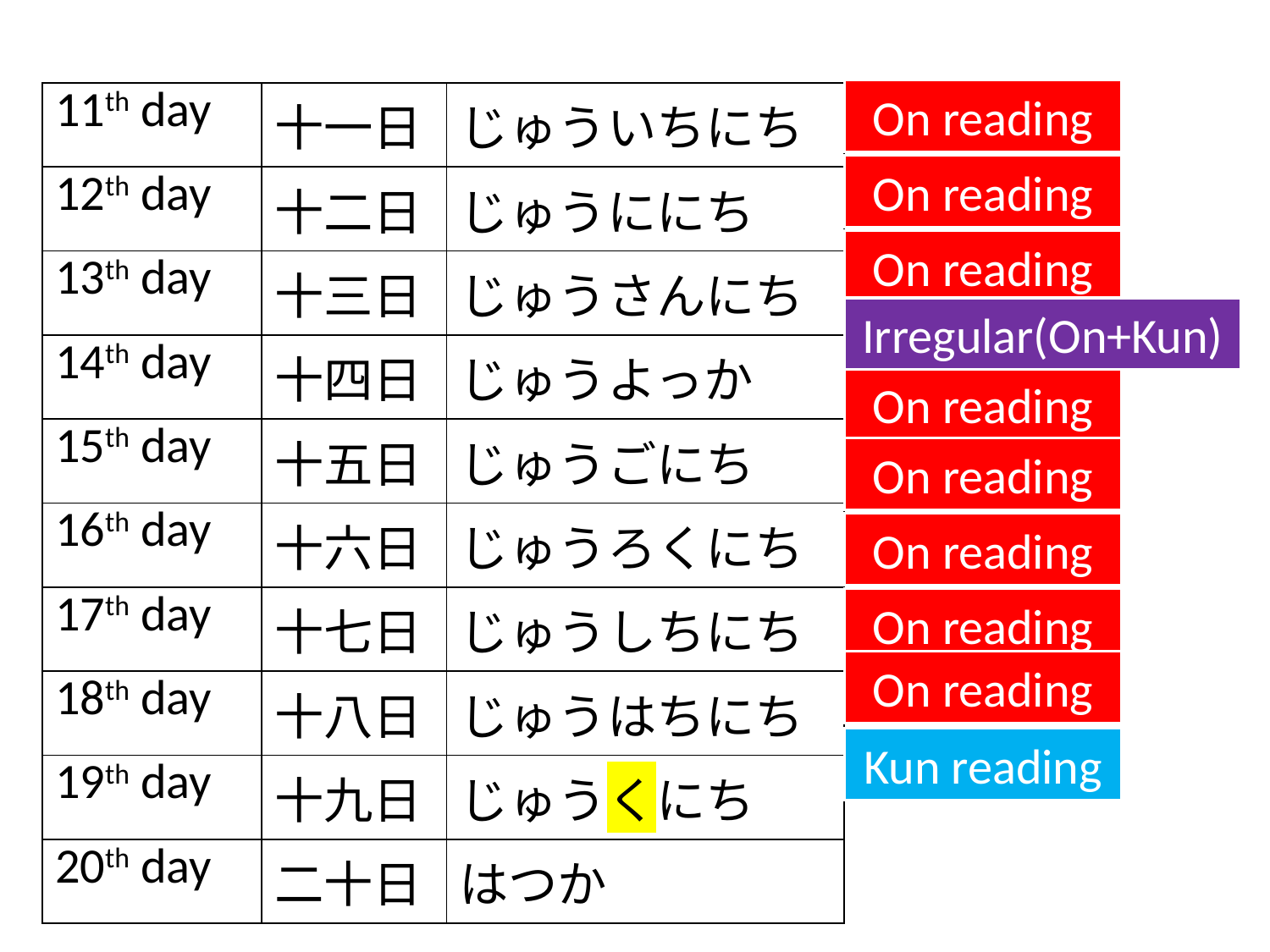

On reading
| 11th day | 十一日 | じゅういちにち |
| --- | --- | --- |
| 12th day | 十二日 | じゅうににち |
| 13th day | 十三日 | じゅうさんにち |
| 14th day | 十四日 | じゅうよっか |
| 15th day | 十五日 | じゅうごにち |
| 16th day | 十六日 | じゅうろくにち |
| 17th day | 十七日 | じゅうしちにち |
| 18th day | 十八日 | じゅうはちにち |
| 19th day | 十九日 | じゅうくにち |
| 20th day | 二十日 | はつか |
On reading
On reading
Irregular(On+Kun)
On reading
On reading
On reading
On reading
On reading
Kun reading